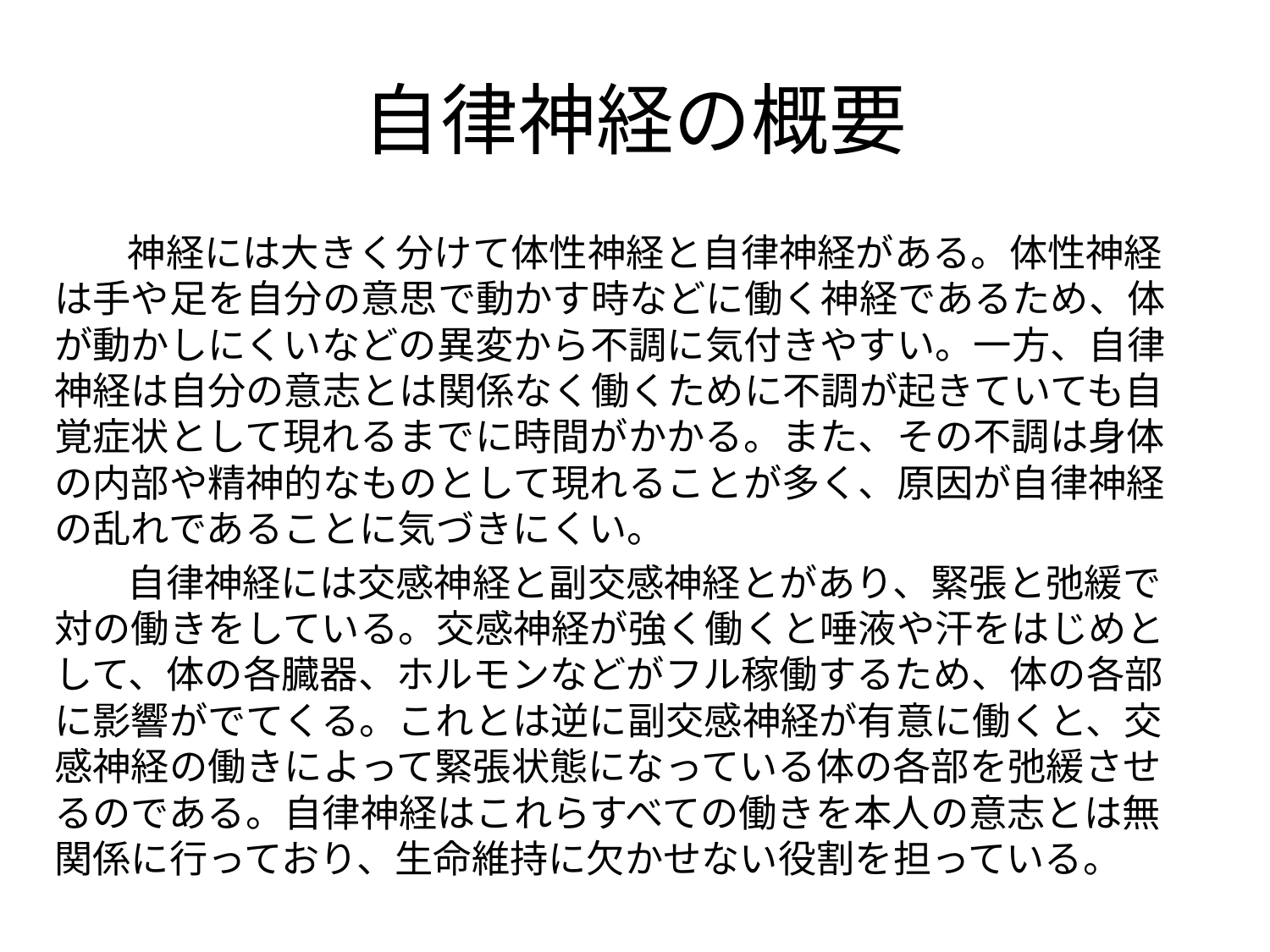

# 自律神経の概要
　　　神経には大きく分けて体性神経と自律神経がある。体性神経は手や足を自分の意思で動かす時などに働く神経であるため、体が動かしにくいなどの異変から不調に気付きやすい。一方、自律神経は自分の意志とは関係なく働くために不調が起きていても自覚症状として現れるまでに時間がかかる。また、その不調は身体の内部や精神的なものとして現れることが多く、原因が自律神経の乱れであることに気づきにくい。
　　　自律神経には交感神経と副交感神経とがあり、緊張と弛緩で対の働きをしている。交感神経が強く働くと唾液や汗をはじめとして、体の各臓器、ホルモンなどがフル稼働するため、体の各部に影響がでてくる。これとは逆に副交感神経が有意に働くと、交感神経の働きによって緊張状態になっている体の各部を弛緩させるのである。自律神経はこれらすべての働きを本人の意志とは無関係に行っており、生命維持に欠かせない役割を担っている。